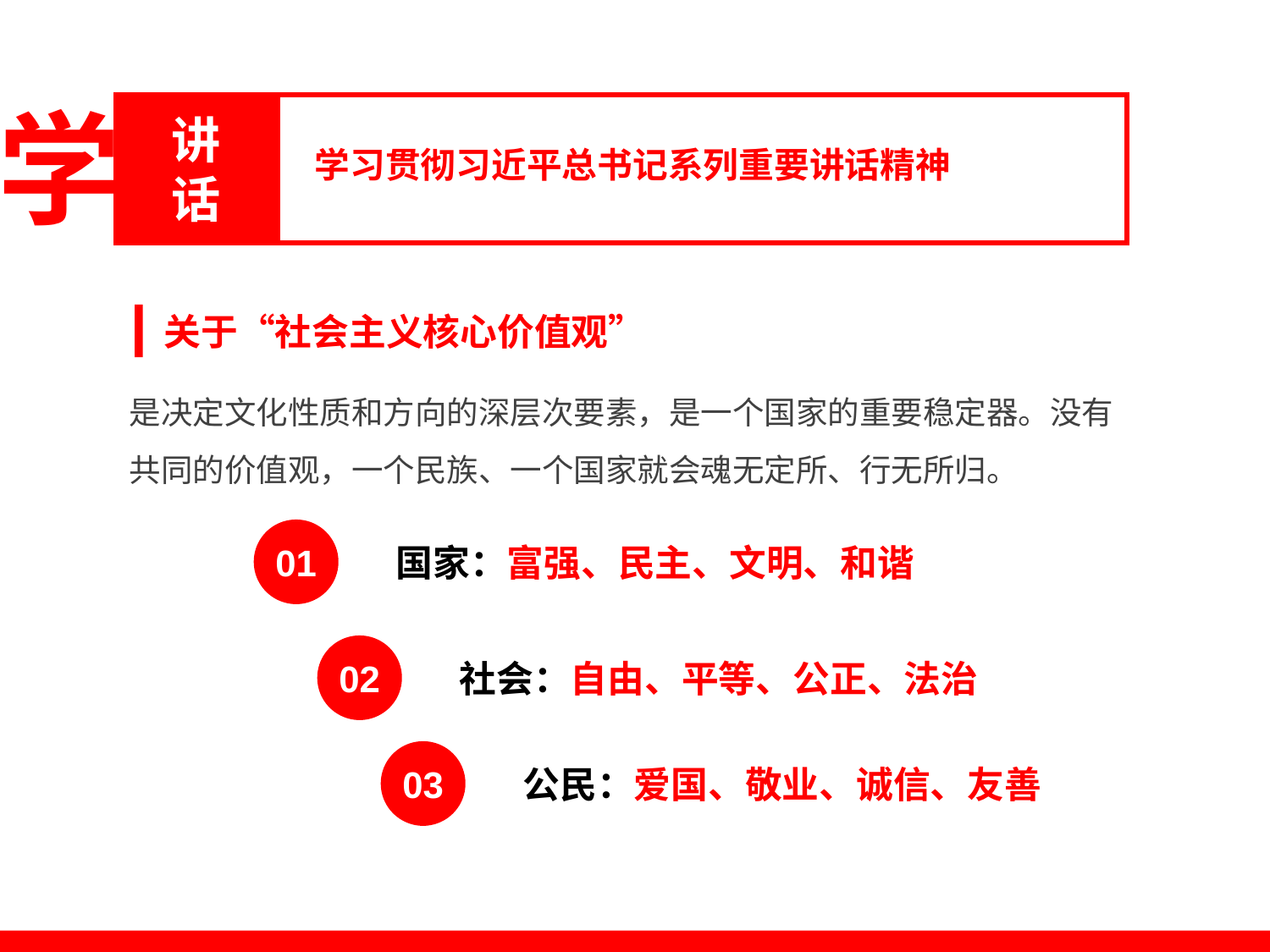

学

讲话
学习贯彻习近平总书记系列重要讲话精神
关于“社会主义核心价值观”

是决定文化性质和方向的深层次要素，是一个国家的重要稳定器。没有共同的价值观，一个民族、一个国家就会魂无定所、行无所归。
01
国家：富强、民主、文明、和谐
02
社会：自由、平等、公正、法治
03
公民：爱国、敬业、诚信、友善